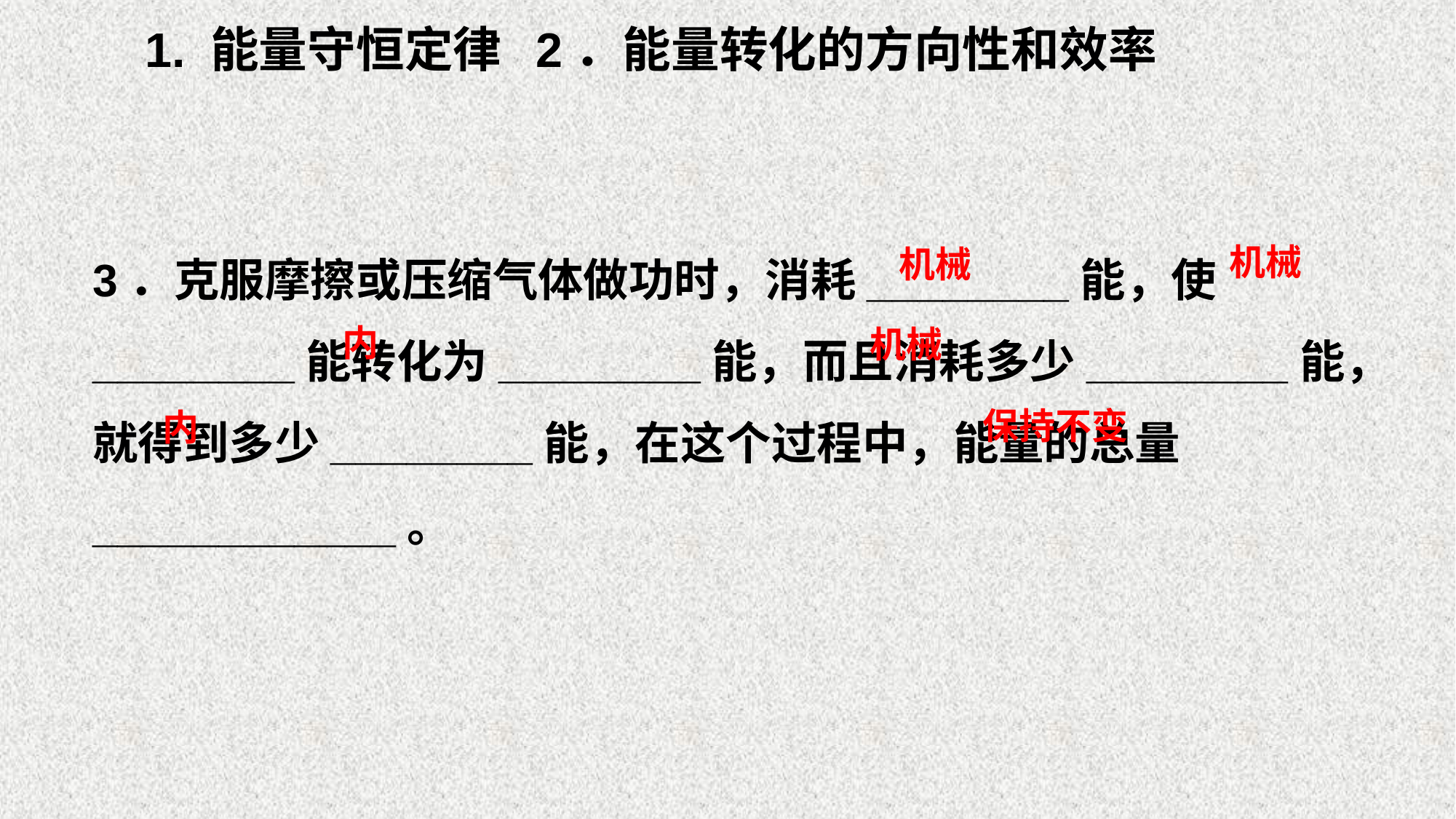

1. 能量守恒定律  2．能量转化的方向性和效率
3．克服摩擦或压缩气体做功时，消耗________能，使________能转化为________能，而且消耗多少________能，就得到多少________能，在这个过程中，能量的总量____________。
机械
机械
内
机械
保持不变
内